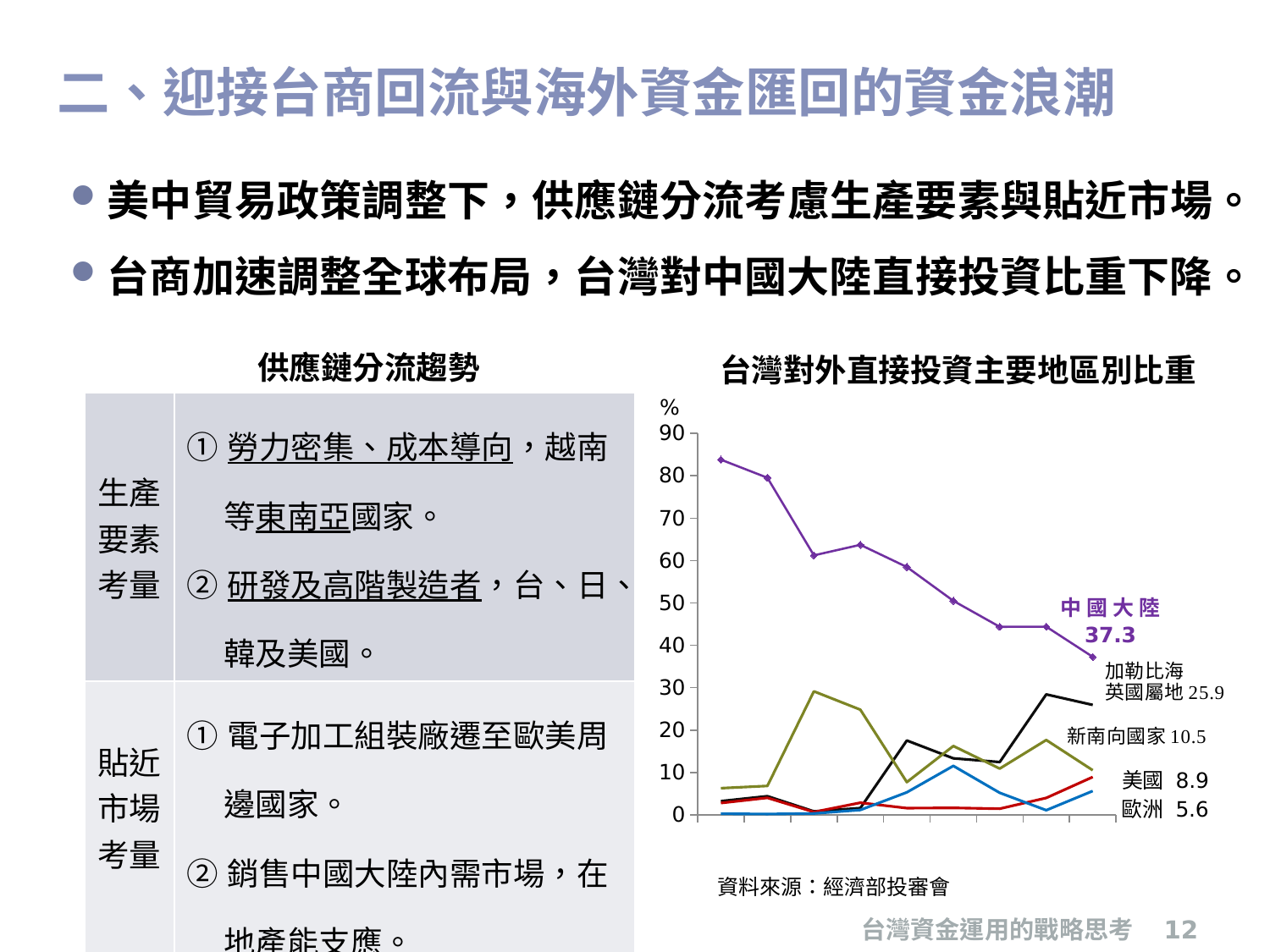

# 二、迎接台商回流與海外資金匯回的資金浪潮
美中貿易政策調整下，供應鏈分流考慮生產要素與貼近市場。
台商加速調整全球布局，台灣對中國大陸直接投資比重下降。
供應鏈分流趨勢
台灣對外直接投資主要地區別比重

### Chart

| Category | 中 國 大 陸 | 加勒比海英國屬地 | 新南向國家 | 美國 | 歐洲 |
|---|---|---|---|---|---|
| 2010 | 83.81171449806033 | 3.2548835738371125 | 6.306806194495823 | 2.8136024672227995 | 0.2901304859817805 |
| 2011 | 79.5455392845134 | 4.428927659615891 | 6.839466804082113 | 4.039455416324788 | 0.21717737557026764 |
| 2012 | 61.23330434716136 | 0.8416882497454249 | 29.149439073338556 | 0.6899595176446333 | 0.3422016279235762 |
| 2013 | 63.72114359894241 | 1.6161220378362557 | 24.831756611407233 | 2.884568982063385 | 1.1711121510584441 |
| 2014 | 58.488456595824786 | 17.5521172687622 | 7.738510168503181 | 1.6066547616153888 | 5.328864905980623 |
| 2015 | 50.50733234734127 | 13.345989903721195 | 16.26112042342997 | 1.6695905516432872 | 11.567404575280788 |
| 2016 | 44.37372111349417 | 12.474682289968156 | 10.927957545886887 | 1.4672422225182953 | 5.216925522430619 |
| 2017 | 44.41855198344698 | 28.432876707058753 | 17.67267920818747 | 4.018048996592002 | 1.1176358098850574 |
| 2018 | 37.283348317482464 | 25.94851231568888 | 10.5425909745476 | 8.945898800006416 | 5.648504522606376 |
| 生產要素考量 | ①勞力密集、成本導向，越南等東南亞國家。 ②研發及高階製造者，台、日、韓及美國。 |
| --- | --- |
| 貼近市場考量 | ①電子加工組裝廠遷至歐美周邊國家。 ②銷售中國大陸內需市場，在地產能支應。 |
資料來源：經濟部投審會
台灣資金運用的戰略思考
12